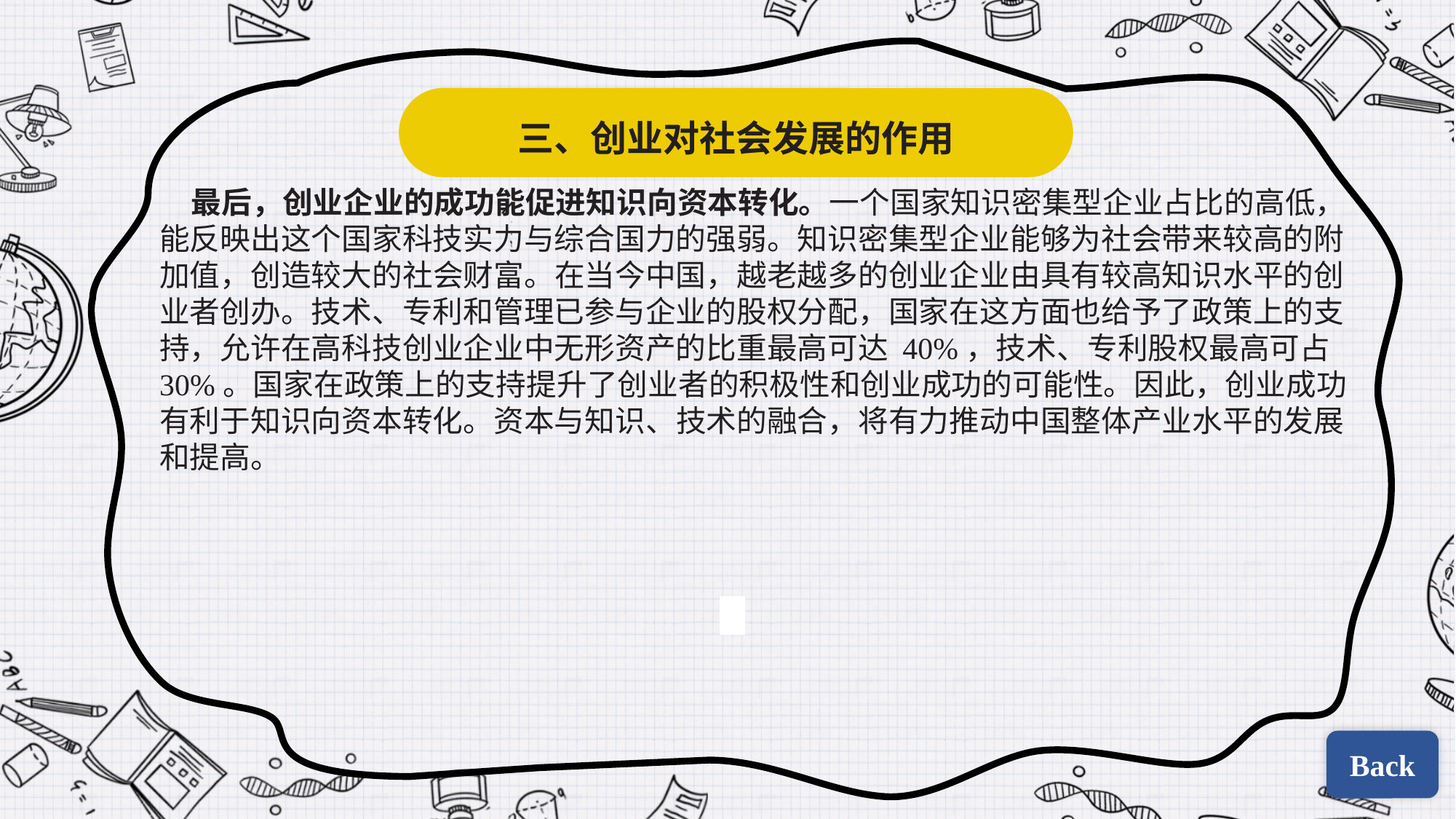

三、创业对社会发展的作用
最后，创业企业的成功能促进知识向资本转化。一个国家知识密集型企业占比的高低，能反映出这个国家科技实力与综合国力的强弱。知识密集型企业能够为社会带来较高的附加值，创造较大的社会财富。在当今中国，越老越多的创业企业由具有较高知识水平的创业者创办。技术、专利和管理已参与企业的股权分配，国家在这方面也给予了政策上的支持，允许在高科技创业企业中无形资产的比重最高可达 40%，技术、专利股权最高可占 30%。国家在政策上的支持提升了创业者的积极性和创业成功的可能性。因此，创业成功有利于知识向资本转化。资本与知识、技术的融合，将有力推动中国整体产业水平的发展和提高。
|  |  |
| --- | --- |
|  |  |

Back